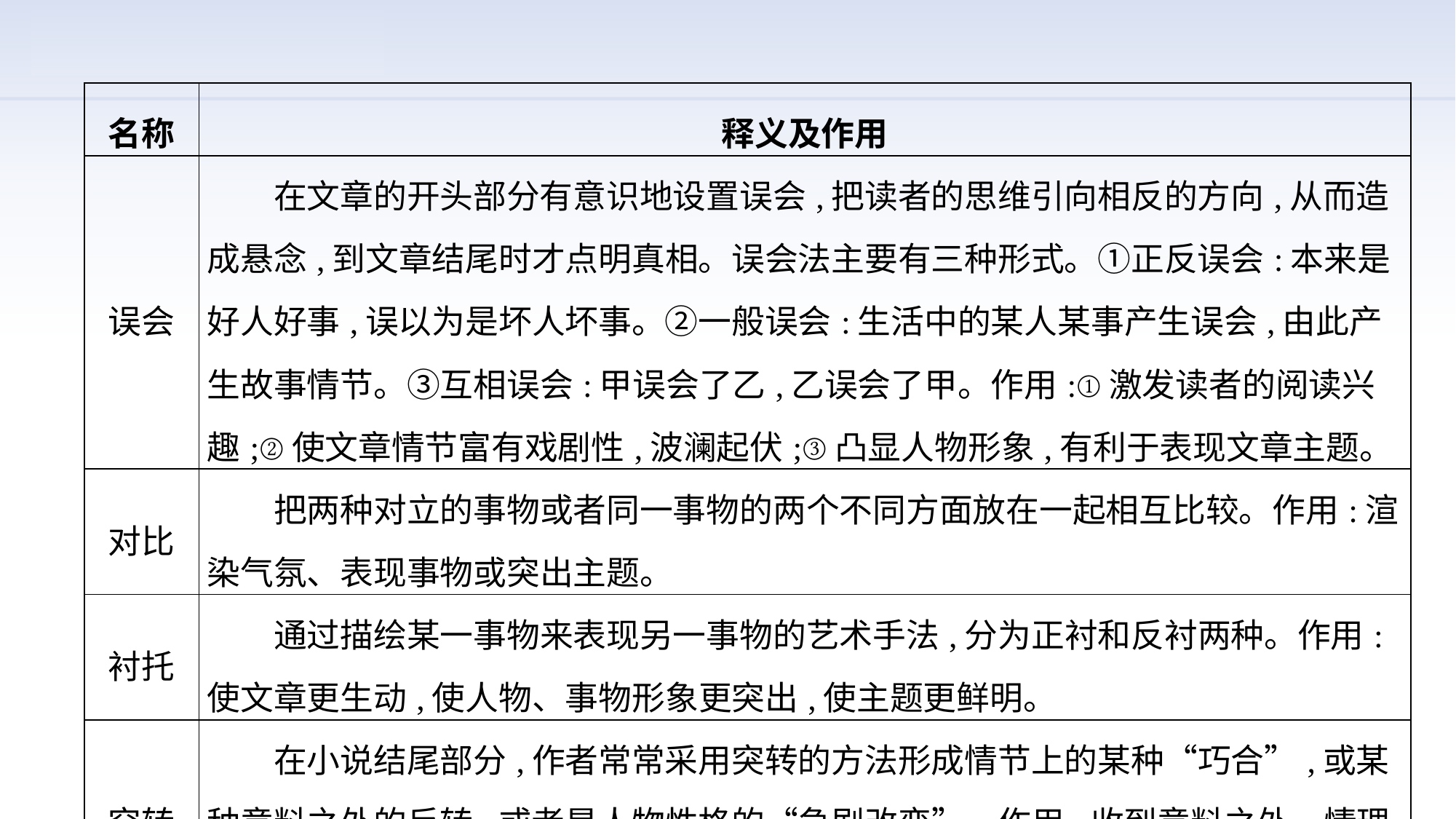

| 名称 | 释义及作用 |
| --- | --- |
| 误会 | 在文章的开头部分有意识地设置误会,把读者的思维引向相反的方向,从而造成悬念,到文章结尾时才点明真相。误会法主要有三种形式。①正反误会:本来是好人好事,误以为是坏人坏事。②一般误会:生活中的某人某事产生误会,由此产生故事情节。③互相误会:甲误会了乙,乙误会了甲。作用:①激发读者的阅读兴趣;②使文章情节富有戏剧性,波澜起伏;③凸显人物形象,有利于表现文章主题。 |
| 对比 | 把两种对立的事物或者同一事物的两个不同方面放在一起相互比较。作用:渲染气氛、表现事物或突出主题。 |
| 衬托 | 通过描绘某一事物来表现另一事物的艺术手法,分为正衬和反衬两种。作用:使文章更生动,使人物、事物形象更突出,使主题更鲜明。 |
| 突转 | 在小说结尾部分,作者常常采用突转的方法形成情节上的某种“巧合”,或某种意料之外的反转,或者是人物性格的“急剧改变”。作用:收到意料之外、情理之中的效果,对表现小说主旨起到画龙点睛的作用。 |